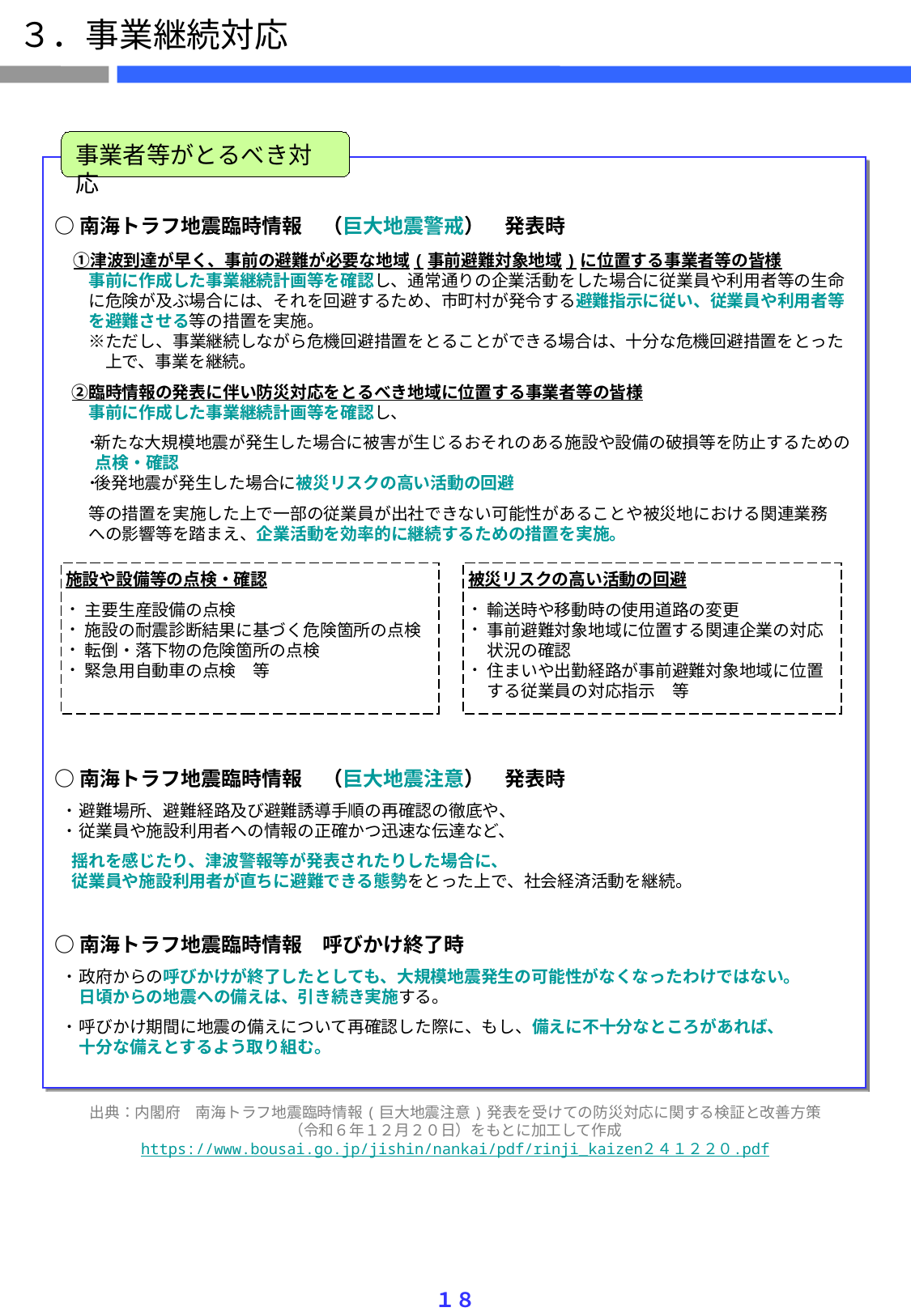

３．事業継続対応
事業者等がとるべき対応

○南海トラフ地震臨時情報　（巨大地震警戒）　発表時
　①津波到達が早く、事前の避難が必要な地域(事前避難対象地域)に位置する事業者等の皆様
　　事前に作成した事業継続計画等を確認し、通常通りの企業活動をした場合に従業員や利用者等の生命
　　に危険が及ぶ場合には、それを回避するため、市町村が発令する避難指示に従い、従業員や利用者等
　　を避難させる等の措置を実施。
　　※ただし、事業継続しながら危機回避措置をとることができる場合は、十分な危機回避措置をとった
　　　上で、事業を継続。
　②臨時情報の発表に伴い防災対応をとるべき地域に位置する事業者等の皆様
　　事前に作成した事業継続計画等を確認し、
新たな大規模地震が発生した場合に被害が生じるおそれのある施設や設備の破損等を防止するための
　点検・確認
後発地震が発生した場合に被災リスクの高い活動の回避
　　等の措置を実施した上で一部の従業員が出社できない可能性があることや被災地における関連業務
　　への影響等を踏まえ、企業活動を効率的に継続するための措置を実施。

○南海トラフ地震臨時情報　（巨大地震注意）　発表時
避難場所、避難経路及び避難誘導⼿順の再確認の徹底や、
従業員や施設利⽤者への情報の正確かつ迅速な伝達など、
　揺れを感じたり、津波警報等が発表されたりした場合に、
　従業員や施設利⽤者が直ちに避難できる態勢をとった上で、社会経済活動を継続。

○南海トラフ地震臨時情報　呼びかけ終了時
政府からの呼びかけが終了したとしても、大規模地震発生の可能性がなくなったわけではない。
日頃からの地震への備えは、引き続き実施する。
呼びかけ期間に地震の備えについて再確認した際に、もし、備えに不十分なところがあれば、
十分な備えとするよう取り組む。
出典：内閣府　南海トラフ地震臨時情報(巨大地震注意)発表を受けての防災対応に関する検証と改善方策
（令和６年１２月２０日）をもとに加工して作成
https://www.bousai.go.jp/jishin/nankai/pdf/rinji_kaizen２４１２２０.pdf
施設や設備等の点検・確認
主要生産設備の点検
施設の耐震診断結果に基づく危険箇所の点検
転倒・落下物の危険箇所の点検
緊急用自動車の点検　等
被災リスクの高い活動の回避
輸送時や移動時の使用道路の変更
事前避難対象地域に位置する関連企業の対応
状況の確認
住まいや出勤経路が事前避難対象地域に位置する従業員の対応指示　等
１８